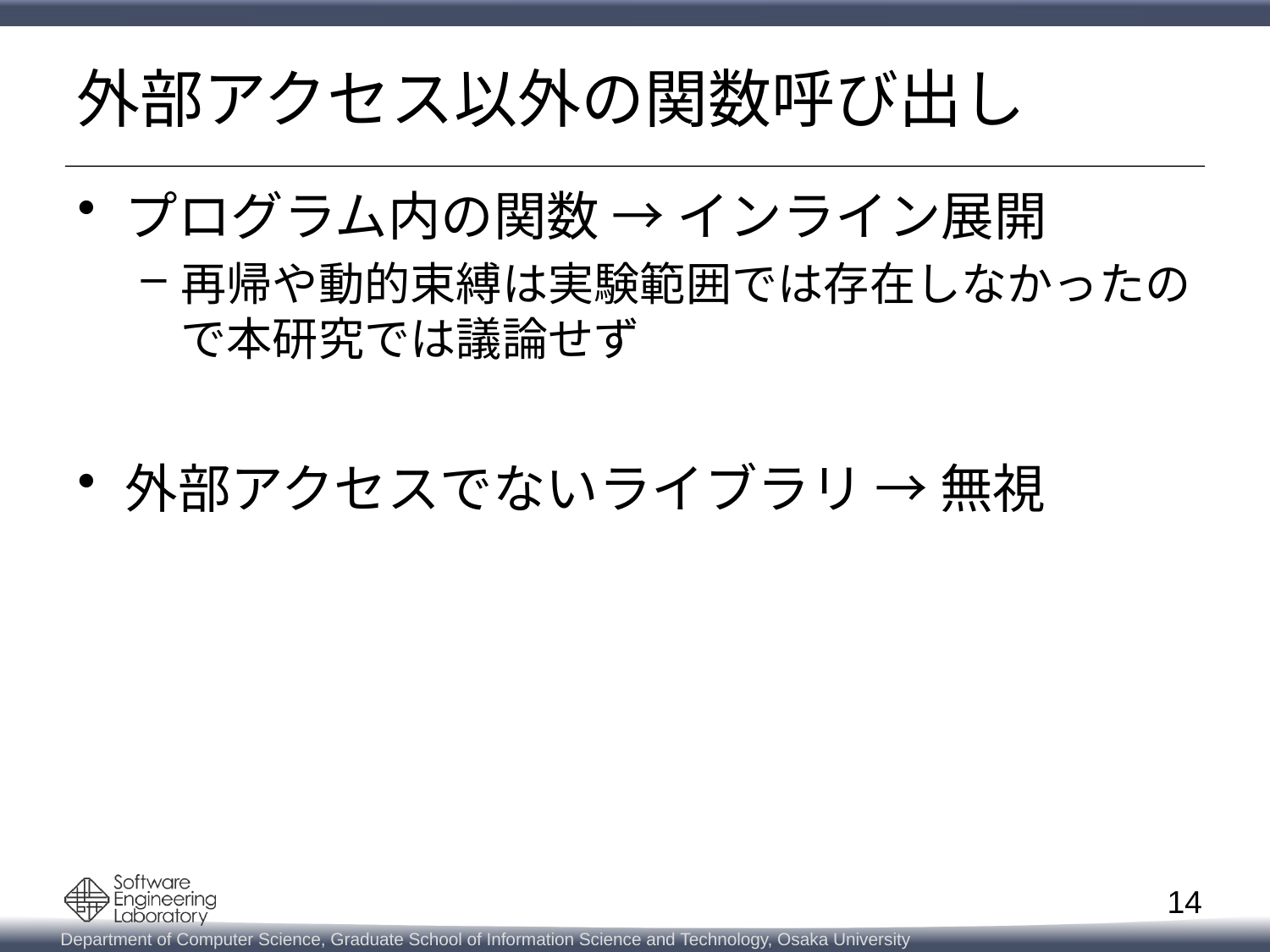

# 外部アクセス以外の関数呼び出し
プログラム内の関数 → インライン展開
再帰や動的束縛は実験範囲では存在しなかったので本研究では議論せず

外部アクセスでないライブラリ → 無視

14